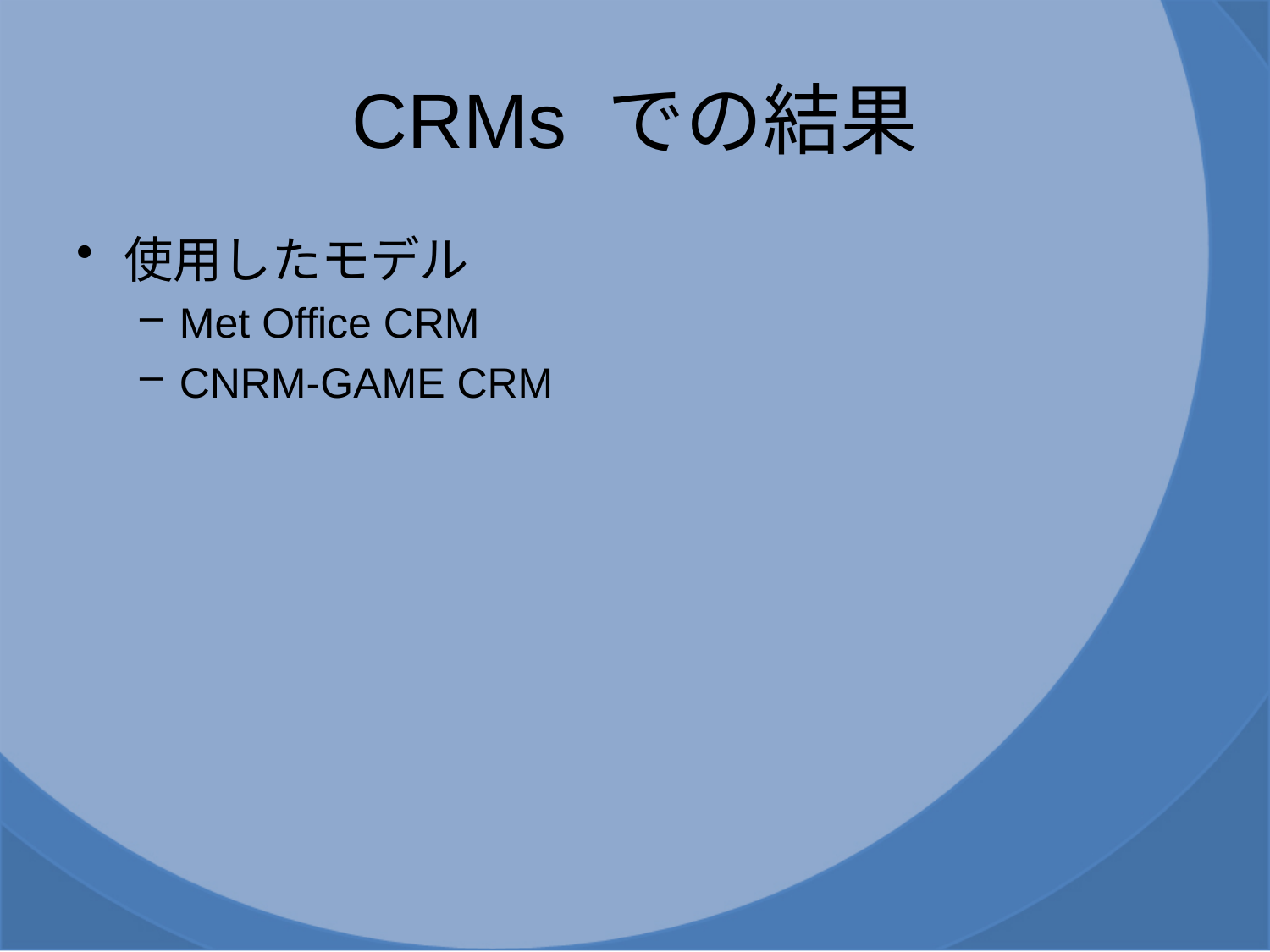

# CRMs での結果
使用したモデル
Met Office CRM
CNRM-GAME CRM